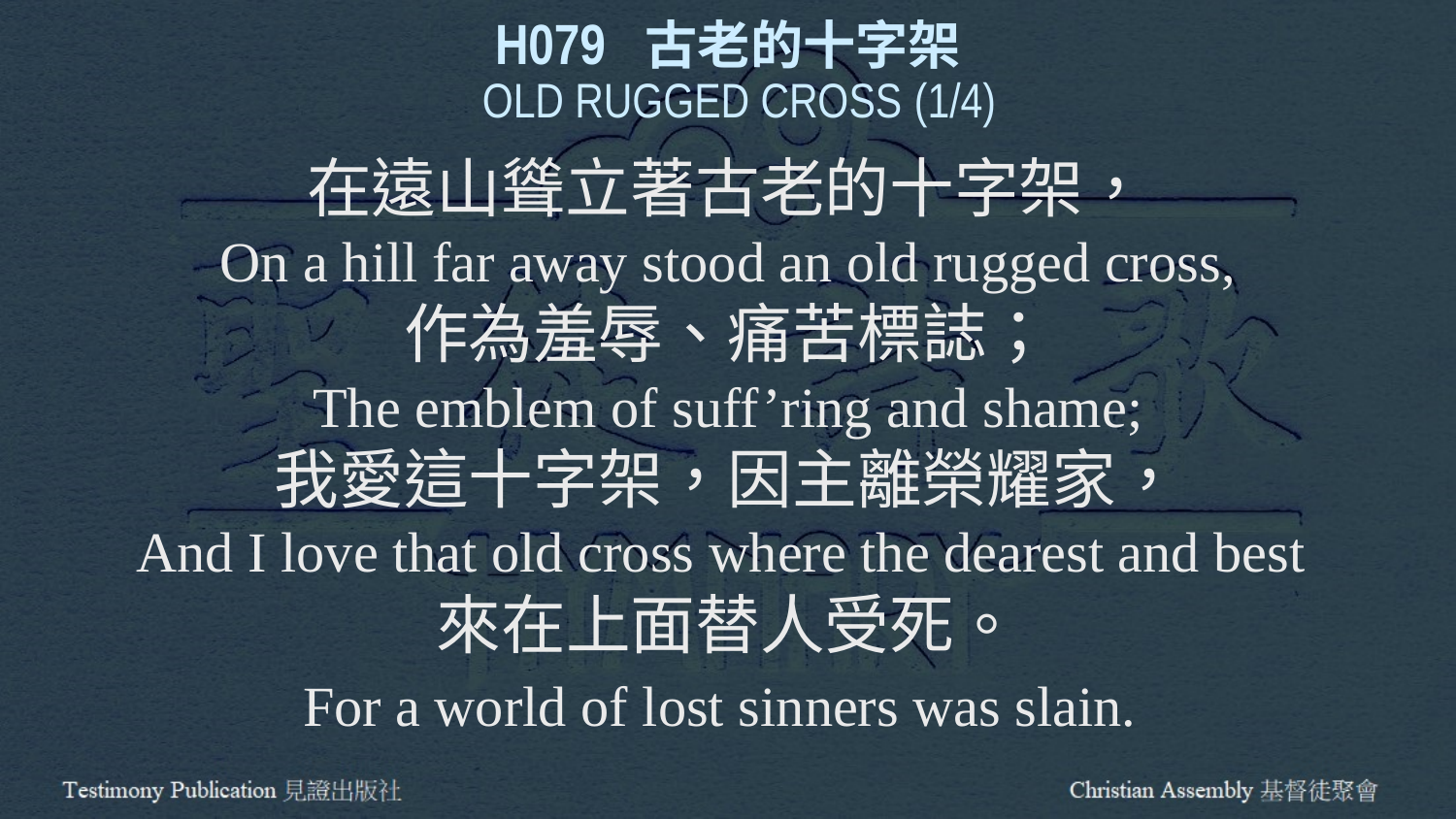

H079  古老的十字架
 OLD RUGGED CROSS (1/4)
在遠山聳立著古老的十字架，
On a hill far away stood an old rugged cross,
作為羞辱、痛苦標誌；
The emblem of suff’ring and shame;
我愛這十字架，因主離榮耀家，
And I love that old cross where the dearest and best
來在上面替人受死。
For a world of lost sinners was slain.